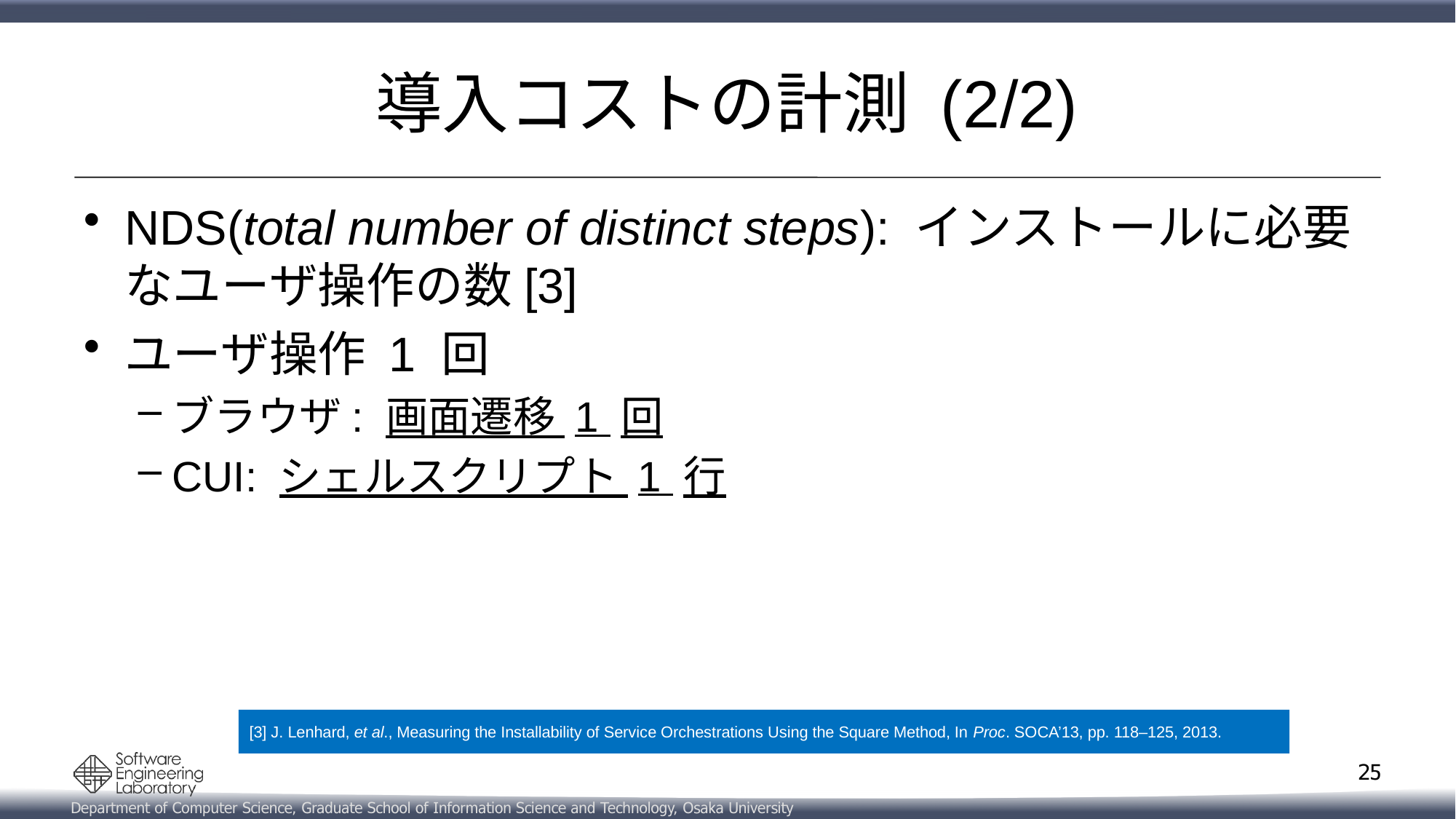

# 導入コストの計測 (2/2)
NDS(total number of distinct steps): インストールに必要なユーザ操作の数[3]
ユーザ操作 1 回
ブラウザ: 画面遷移 1 回
CUI: シェルスクリプト 1 行

[3] J. Lenhard, et al., Measuring the Installability of Service Orchestrations Using the Square Method, In Proc. SOCA’13, pp. 118–125, 2013.
25